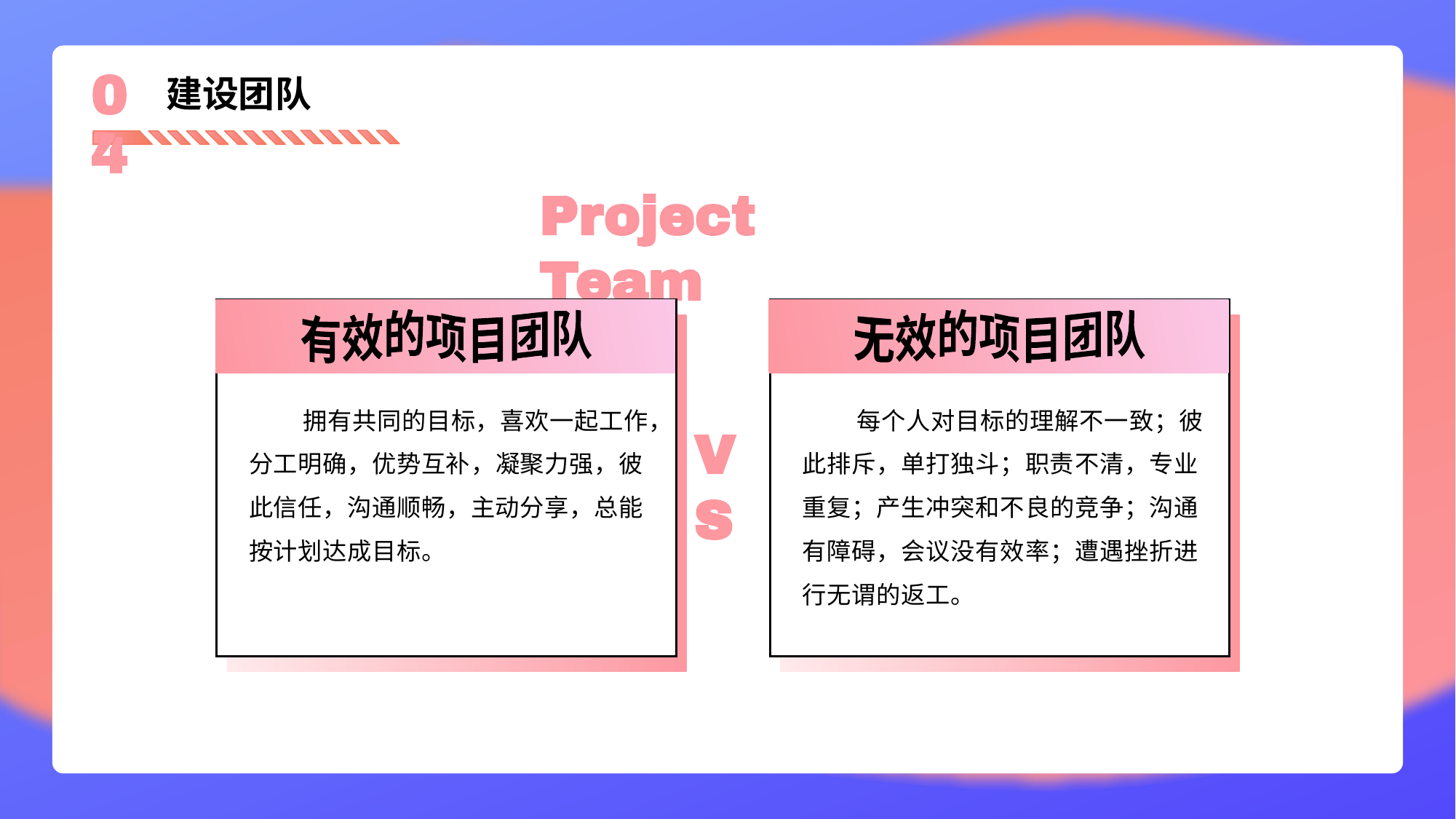

04
# 建设团队
Project Team

有效的项目团队
拥有共同的目标，喜欢一起工作，分工明确，优势互补，凝聚力强，彼此信任，沟通顺畅，主动分享，总能按计划达成目标。

无效的项目团队
每个人对目标的理解不一致；彼此排斥，单打独斗；职责不清，专业重复；产生冲突和不良的竞争；沟通有障碍，会议没有效率；遭遇挫折进行无谓的返工。
VS